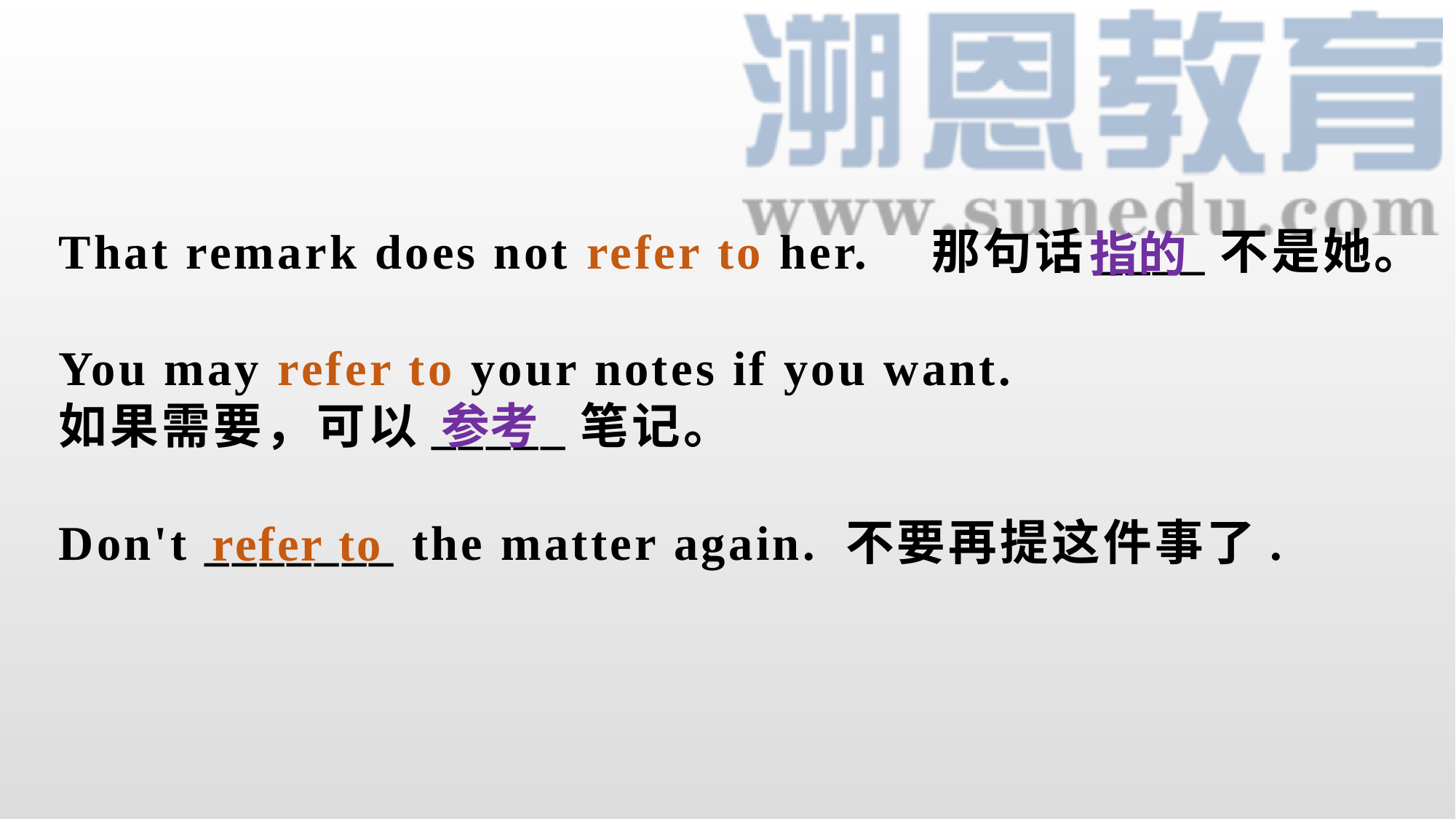

That remark does not refer to her.	那句话____不是她。

You may refer to your notes if you want.
如果需要，可以_____笔记。

Don't _______ the matter again. 不要再提这件事了.

指的
参考
refer to